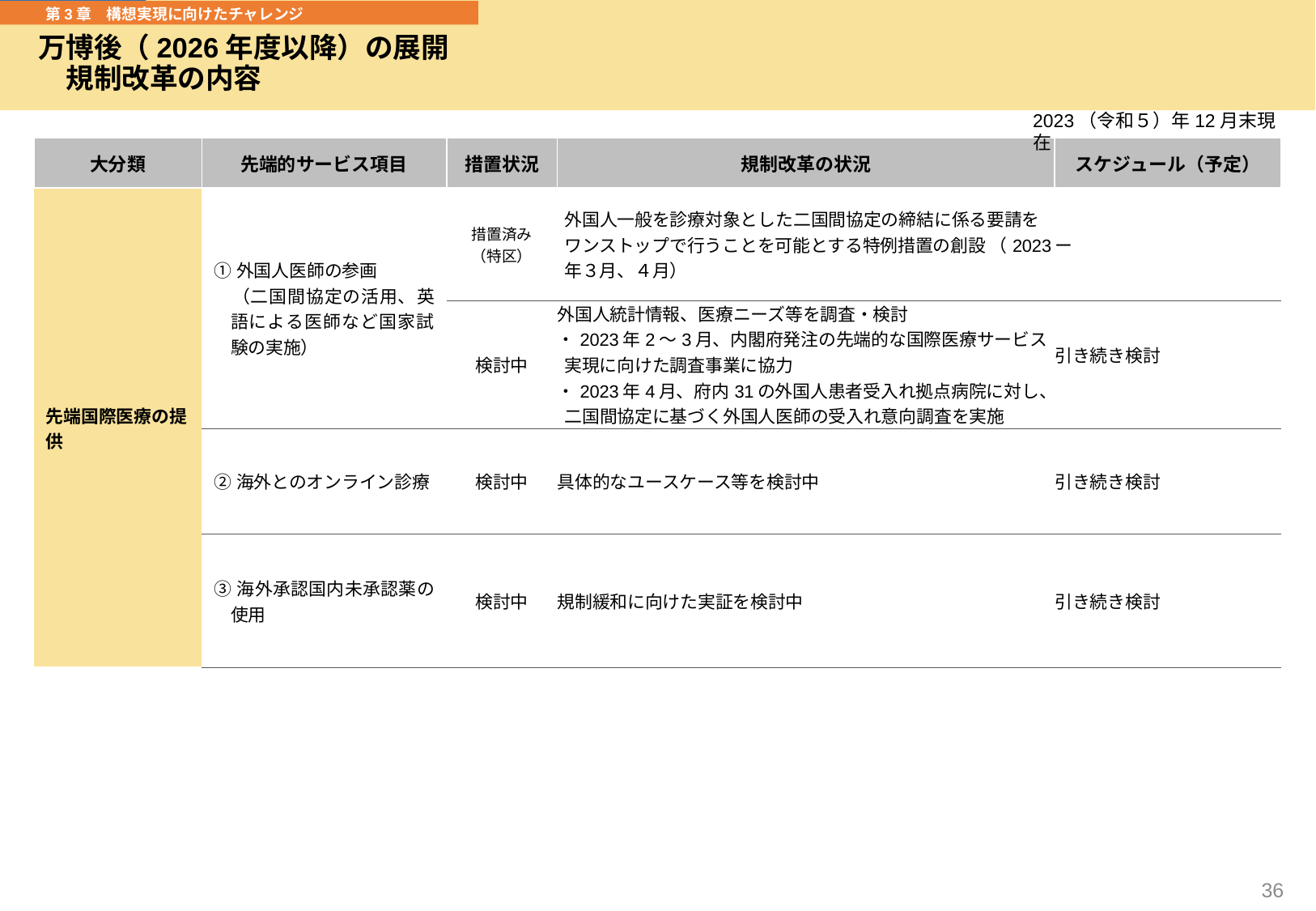

# 万博後（2026年度以降）の展開 　規制改革の内容

　　　第3章　構想実現に向けたチャレンジ
2023（令和５）年12月末現在
| 大分類 | 先端的サービス項目 | 措置状況 | 規制改革の状況 | スケジュール（予定） |
| --- | --- | --- | --- | --- |
| 先端国際医療の提供 | ①外国人医師の参画 　（二国間協定の活用、英語による医師など国家試験の実施） | 措置済み （特区） | 外国人一般を診療対象とした二国間協定の締結に係る要請をワンストップで行うことを可能とする特例措置の創設 （2023年３月、４月） | ー |
|  |  | 検討中 | 外国人統計情報、医療ニーズ等を調査・検討 ・2023年2～3月、内閣府発注の先端的な国際医療サービス実現に向けた調査事業に協力 ・2023年4月、府内31の外国人患者受入れ拠点病院に対し、二国間協定に基づく外国人医師の受入れ意向調査を実施 | 引き続き検討 |
|  | ②海外とのオンライン診療 | 検討中 | 具体的なユースケース等を検討中 | 引き続き検討 |
|  | ③海外承認国内未承認薬の使用 | 検討中 | 規制緩和に向けた実証を検討中 | 引き続き検討 |
36